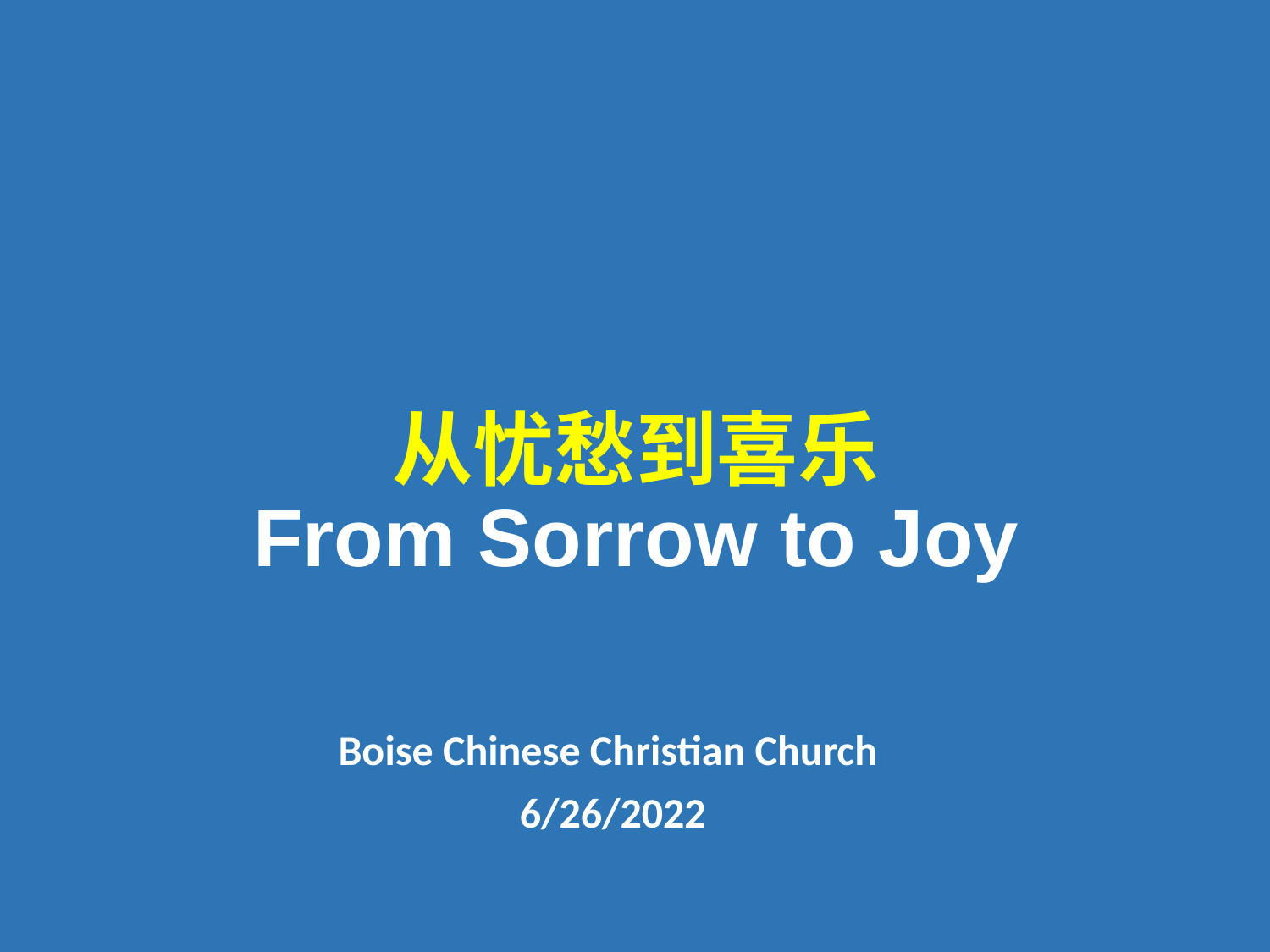

# 从忧愁到喜乐 From Sorrow to Joy
Boise Chinese Christian Church
6/26/2022